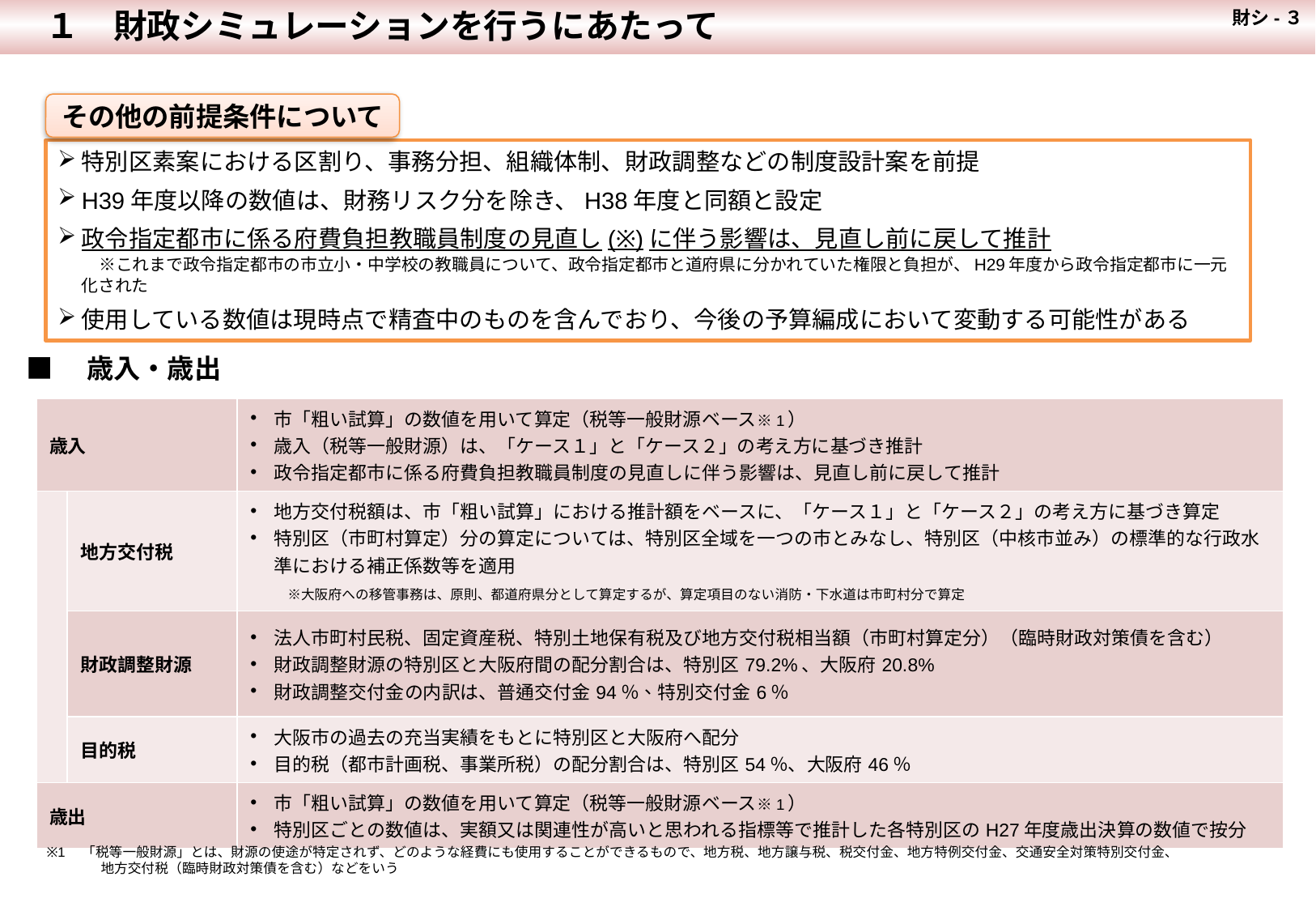

１　財政シミュレーションを行うにあたって
 財シ-３
その他の前提条件について
特別区素案における区割り、事務分担、組織体制、財政調整などの制度設計案を前提
H39年度以降の数値は、財務リスク分を除き、H38年度と同額と設定
政令指定都市に係る府費負担教職員制度の見直し(※)に伴う影響は、見直し前に戻して推計
　　 ※これまで政令指定都市の市立小・中学校の教職員について、政令指定都市と道府県に分かれていた権限と負担が、H29年度から政令指定都市に一元化された
使用している数値は現時点で精査中のものを含んでおり、今後の予算編成において変動する可能性がある
■　歳入・歳出
| 歳入 |  | 市「粗い試算」の数値を用いて算定（税等一般財源ベース※1） 歳入（税等一般財源）は、「ケース１」と「ケース２」の考え方に基づき推計 政令指定都市に係る府費負担教職員制度の見直しに伴う影響は、見直し前に戻して推計 |
| --- | --- | --- |
|  | 地方交付税 | 地方交付税額は、市「粗い試算」における推計額をベースに、「ケース１」と「ケース２」の考え方に基づき算定 特別区（市町村算定）分の算定については、特別区全域を一つの市とみなし、特別区（中核市並み）の標準的な行政水準における補正係数等を適用 　　※大阪府への移管事務は、原則、都道府県分として算定するが、算定項目のない消防・下水道は市町村分で算定 |
|  | 財政調整財源 | 法人市町村民税、固定資産税、特別土地保有税及び地方交付税相当額（市町村算定分）（臨時財政対策債を含む） 財政調整財源の特別区と大阪府間の配分割合は、特別区79.2%、大阪府20.8% 財政調整交付金の内訳は、普通交付金94％、特別交付金6％ |
|  | 目的税 | 大阪市の過去の充当実績をもとに特別区と大阪府へ配分 目的税（都市計画税、事業所税）の配分割合は、特別区54％、大阪府46％ |
| 歳出 |  | 市「粗い試算」の数値を用いて算定（税等一般財源ベース※1） 特別区ごとの数値は、実額又は関連性が高いと思われる指標等で推計した各特別区のH27年度歳出決算の数値で按分 |
※1　「税等一般財源」とは、財源の使途が特定されず、どのような経費にも使用することができるもので、地方税、地方譲与税、税交付金、地方特例交付金、交通安全対策特別交付金、
　　　　地方交付税（臨時財政対策債を含む）などをいう